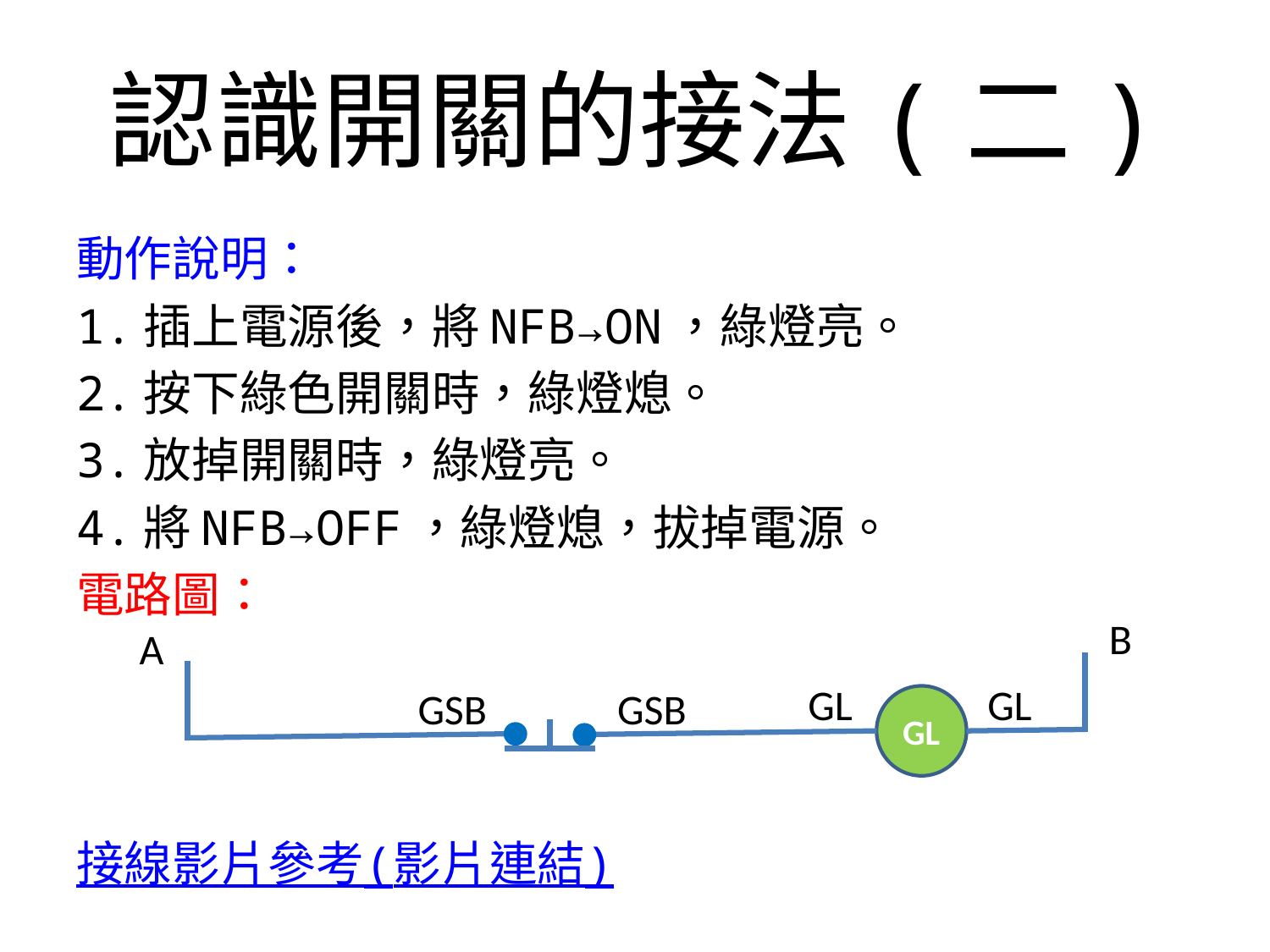

# 認識開關的接法(二)
動作說明：
1.插上電源後，將NFB→ON，綠燈亮。
2.按下綠色開關時，綠燈熄。
3.放掉開關時，綠燈亮。
4.將NFB→OFF，綠燈熄，拔掉電源。
電路圖：

接線影片參考(影片連結)
B
A
GL
GL
GSB
GSB
GL